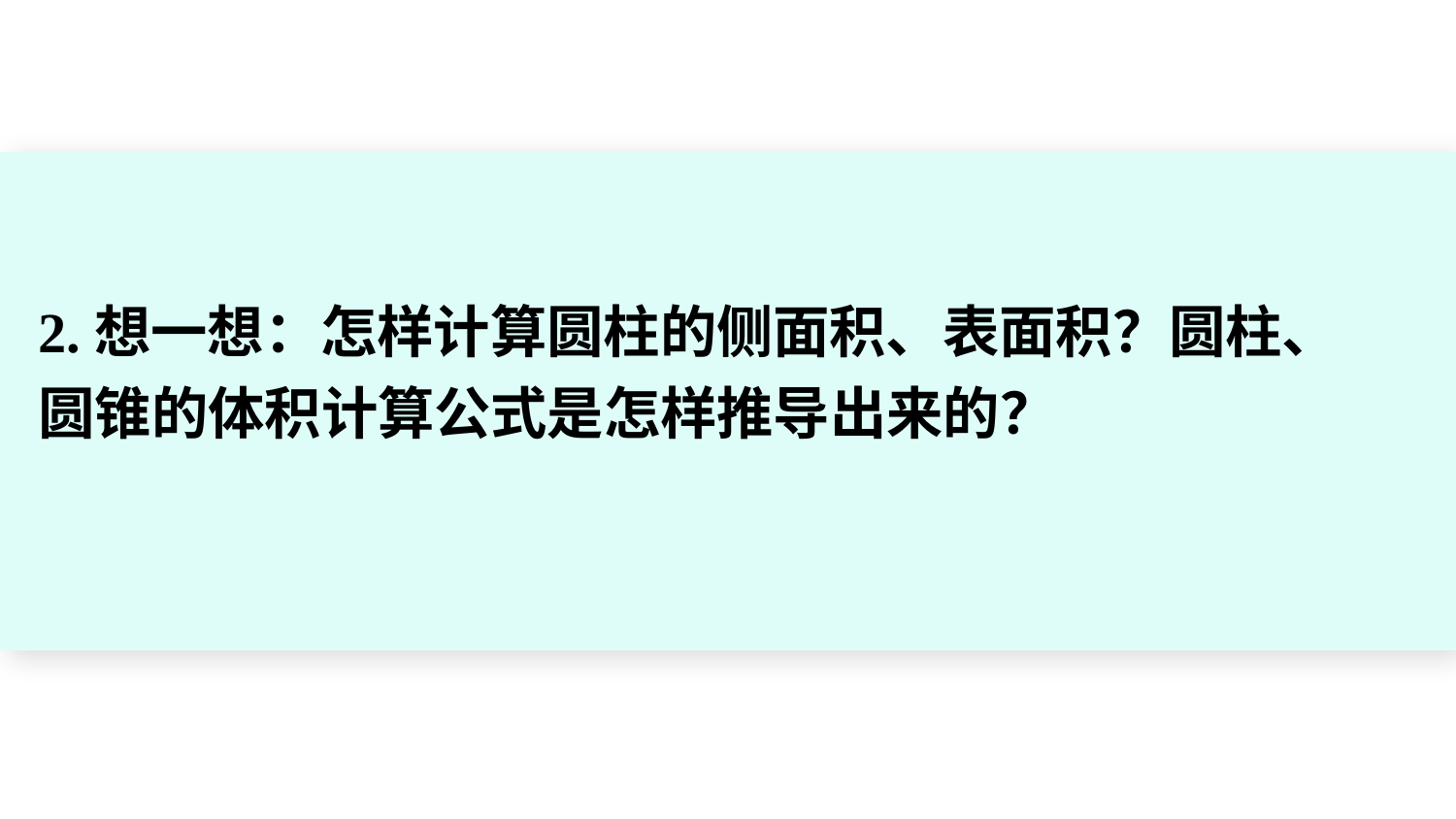

2.想一想：怎样计算圆柱的侧面积、表面积？圆柱、圆锥的体积计算公式是怎样推导出来的？